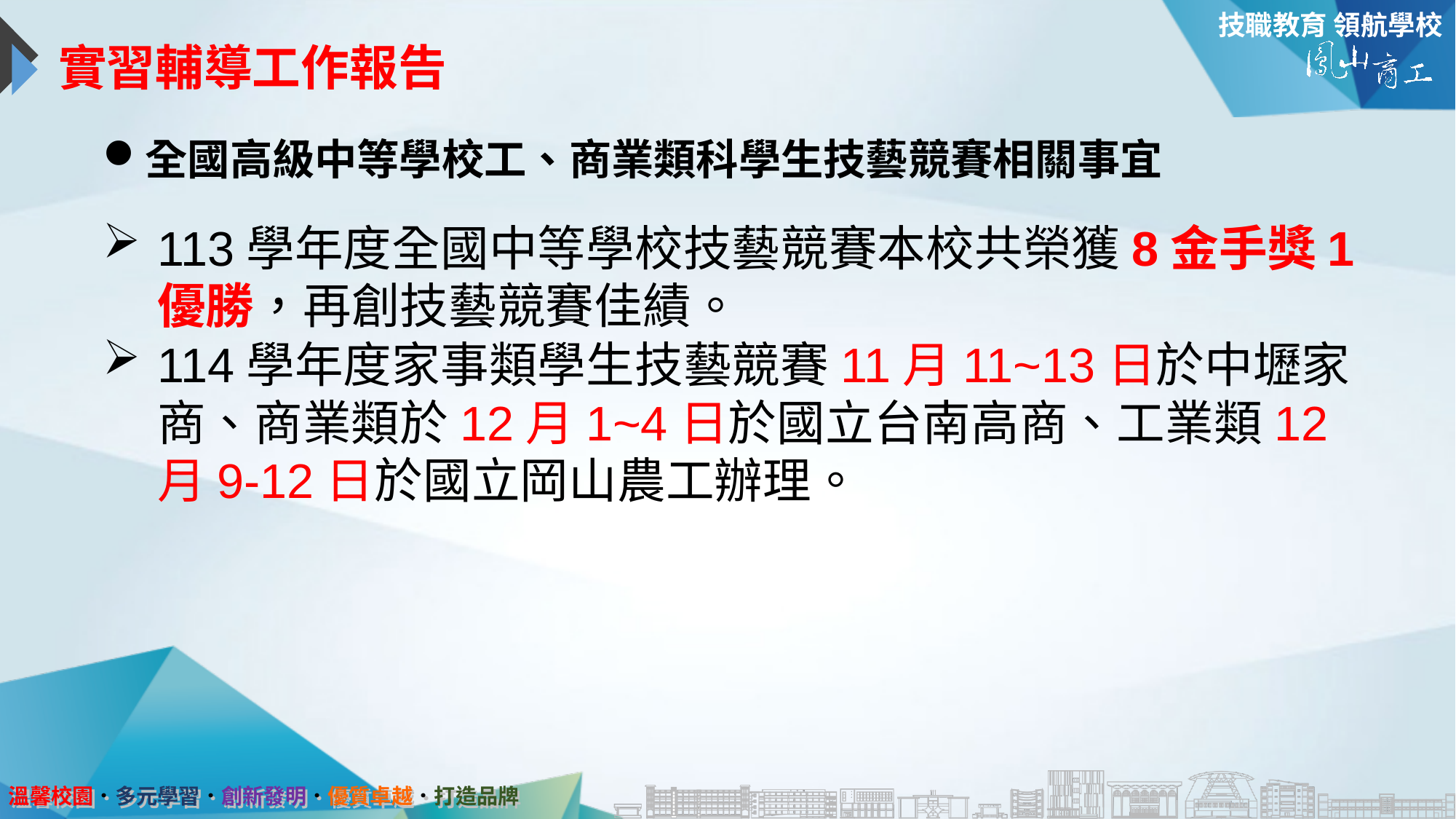

# 實習輔導工作報告
全國高級中等學校工、商業類科學生技藝競賽相關事宜
113學年度全國中等學校技藝競賽本校共榮獲8金手獎1優勝，再創技藝競賽佳績。
114學年度家事類學生技藝競賽11月11~13日於中壢家商、商業類於12月1~4日於國立台南高商、工業類12月9-12日於國立岡山農工辦理。